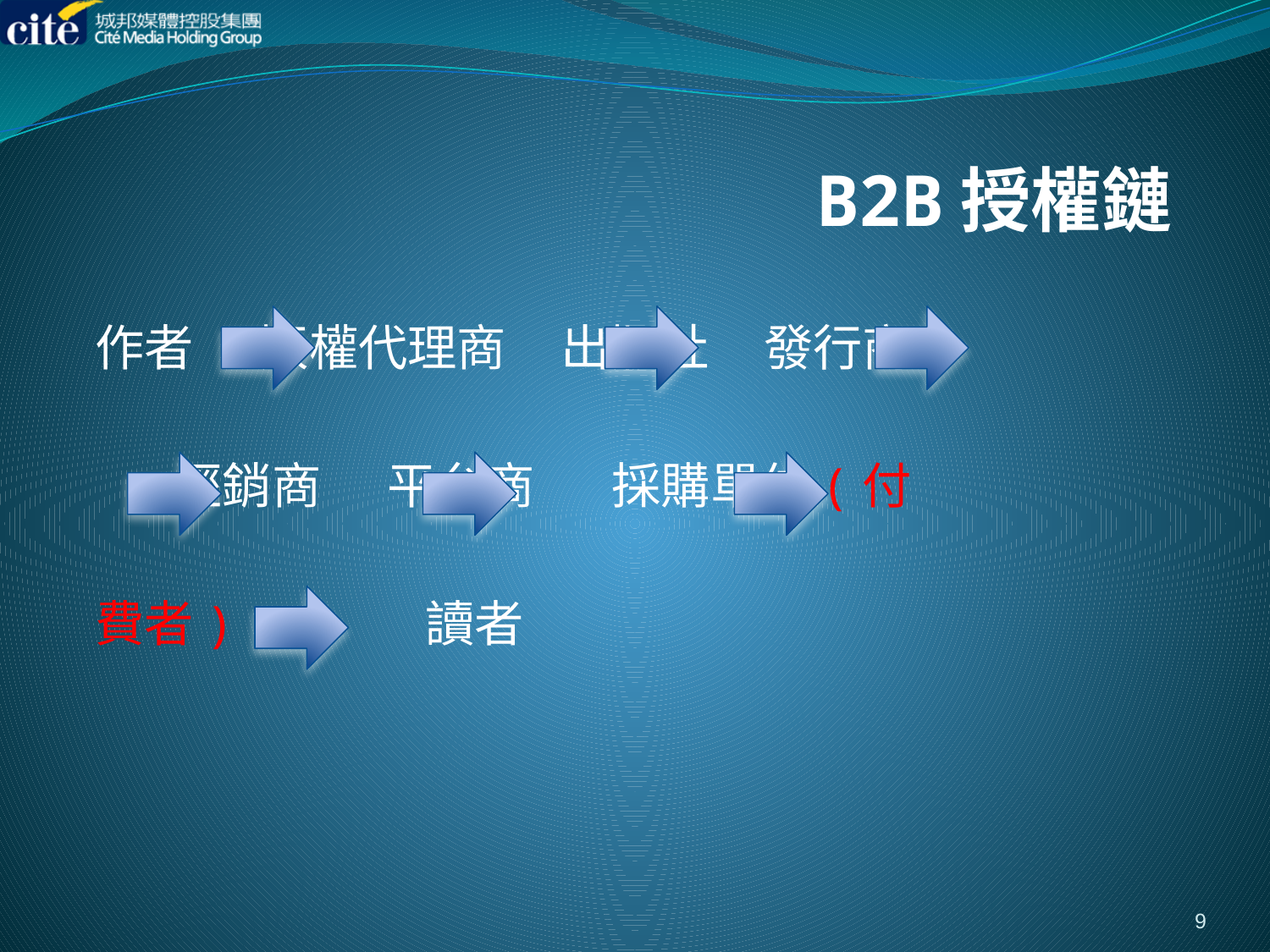

# B2B授權鏈

作者      版權代理商     出版社     發行商

      經銷商      平台商       採購單位(付

費者)      讀者

9